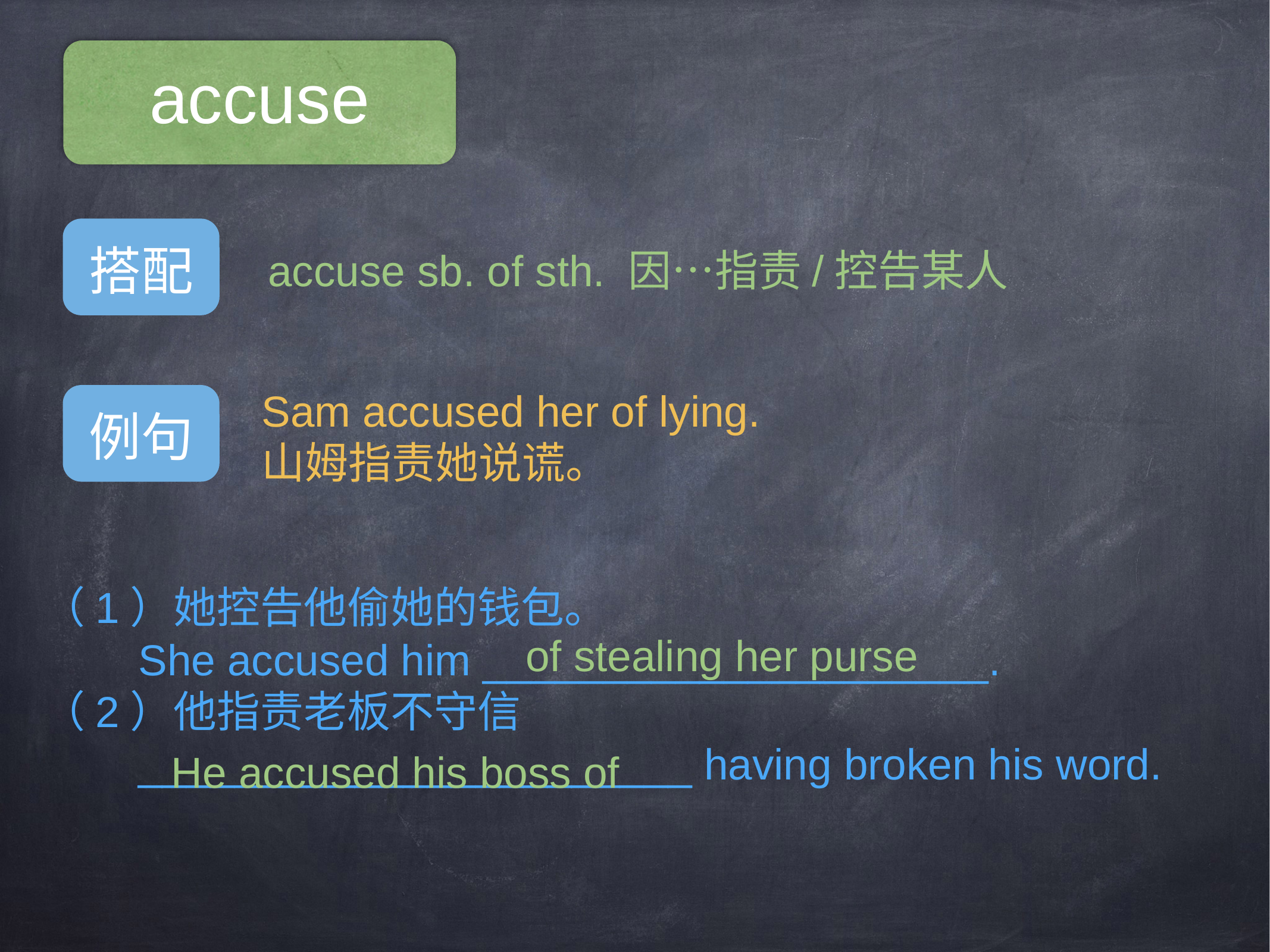

accuse

搭配
accuse sb. of sth. 因…指责/控告某人
Sam accused her of lying.
山姆指责她说谎。

例句
（1）她控告他偷她的钱包。
        She accused him _____________________.
（2）他指责老板不守信
        _______________________ having broken his word.
of stealing her purse
He accused his boss of